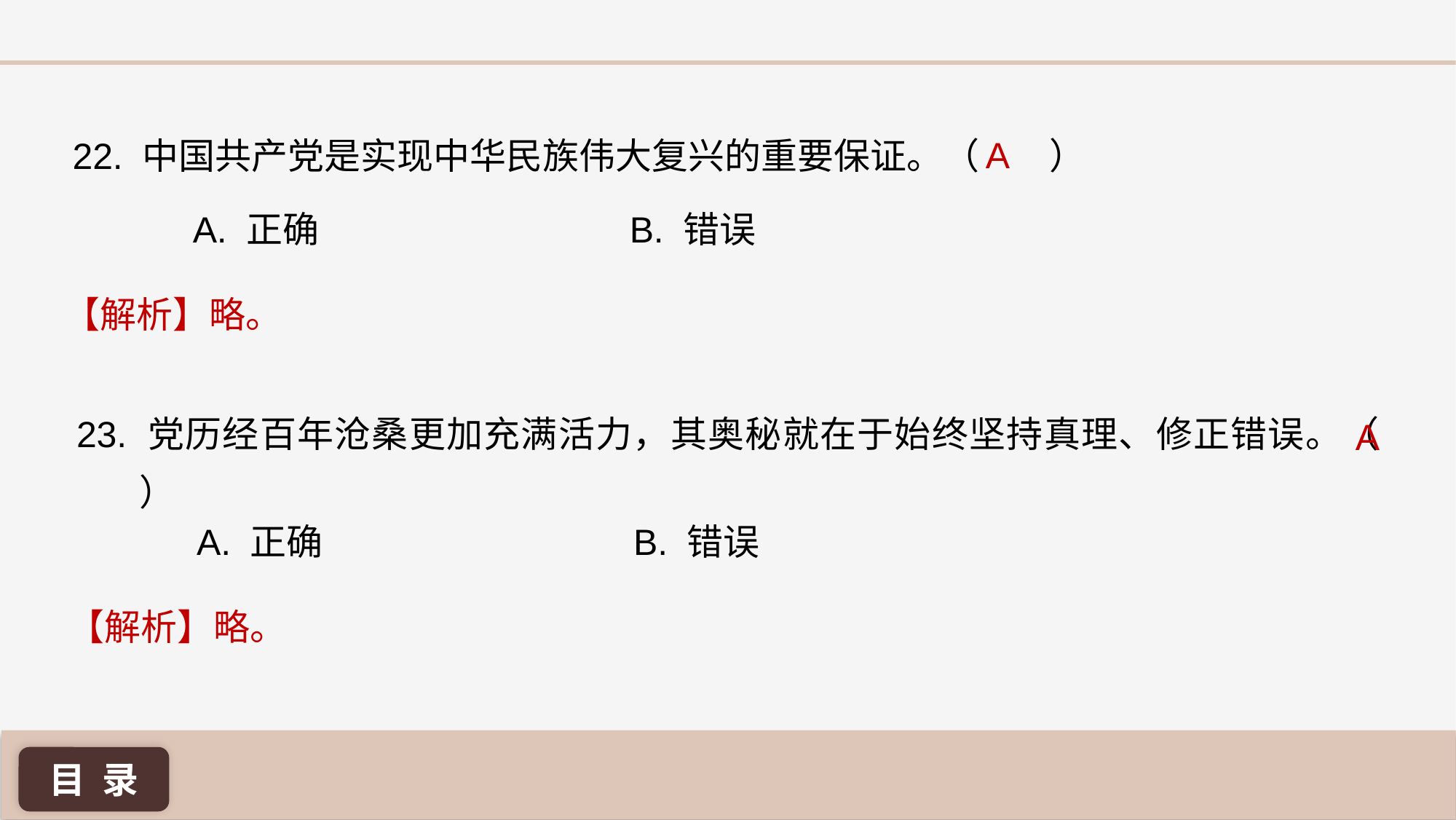

A
22. 中国共产党是实现中华民族伟大复兴的重要保证。（	      ）
A. 正确 			B. 错误
【解析】略。
A
23. 党历经百年沧桑更加充满活力，其奥秘就在于始终坚持真理、修正错误。（     ）
A. 正确 			B. 错误
【解析】略。